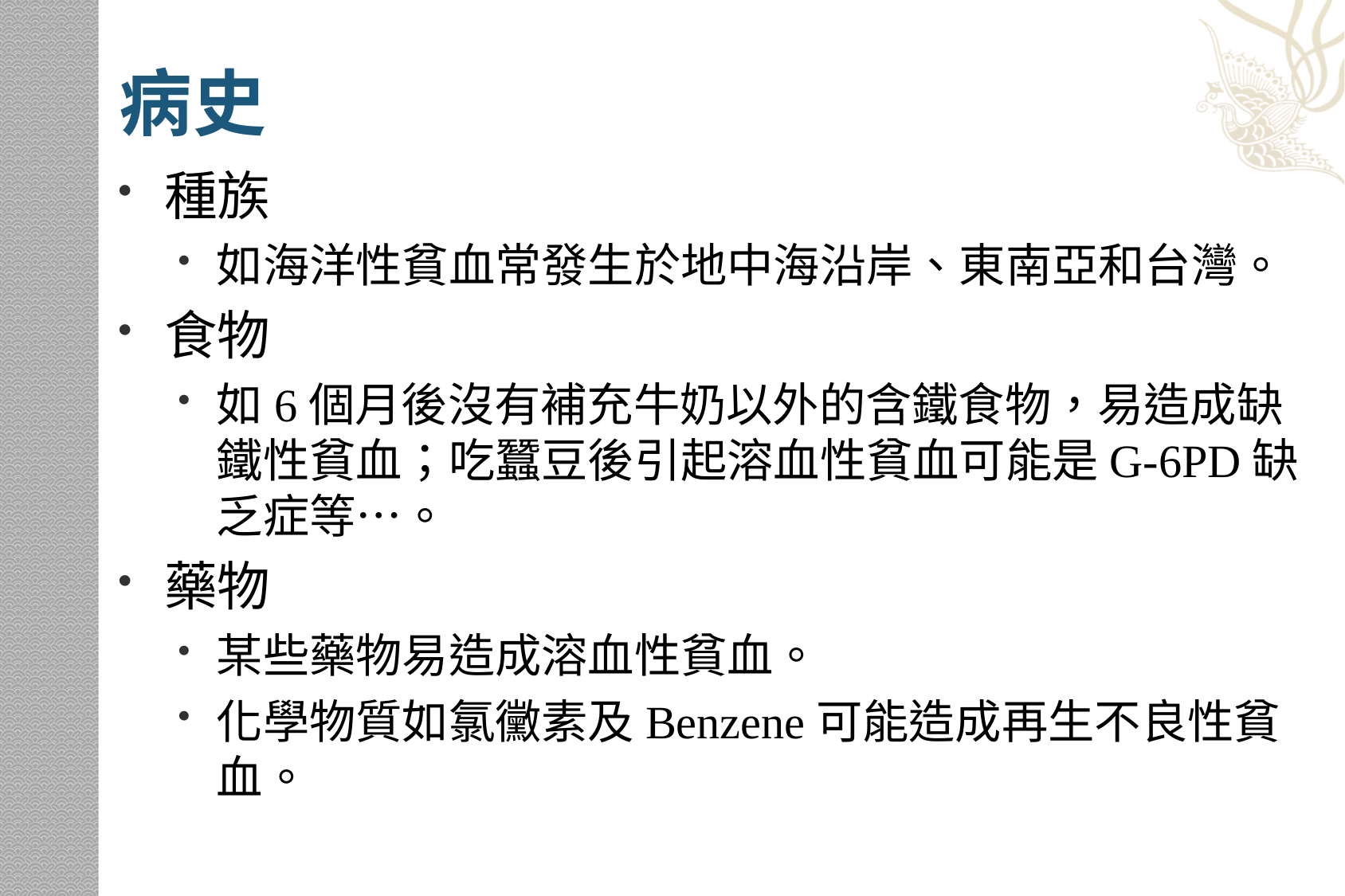

# 病史
種族
如海洋性貧血常發生於地中海沿岸、東南亞和台灣。
食物
如6個月後沒有補充牛奶以外的含鐵食物，易造成缺鐵性貧血；吃蠶豆後引起溶血性貧血可能是G-6PD缺乏症等…。
藥物
某些藥物易造成溶血性貧血。
化學物質如氯黴素及Benzene可能造成再生不良性貧血。